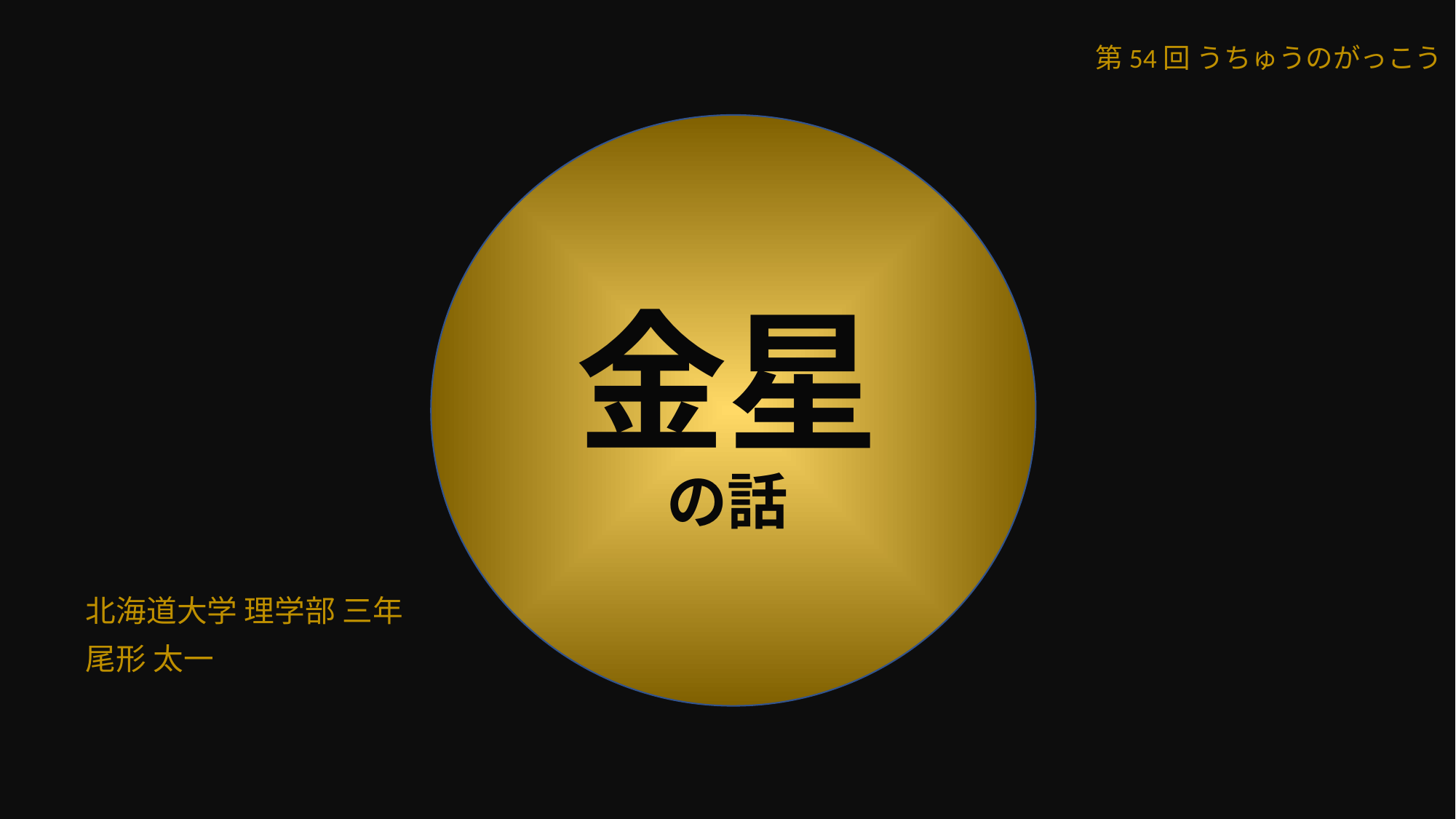

第54回 うちゅうのがっこう

# 金星 の話
北海道大学 理学部 三年
尾形 太一